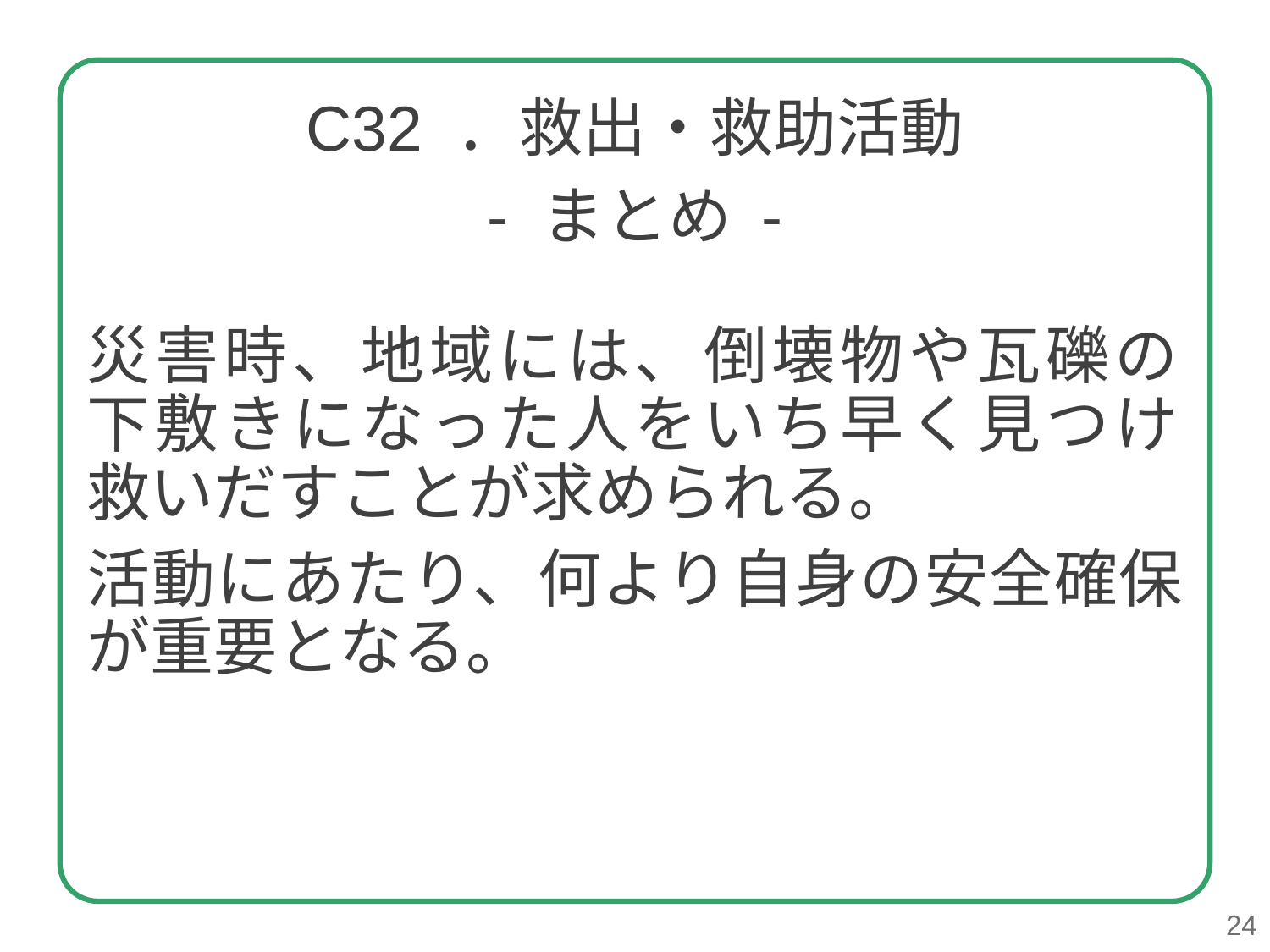

C32 ．救出・救助活動
災害時、地域には、倒壊物や瓦礫の
下敷きになった人をいち早く見つけ
救いだすことが求められる。
活動にあたり、何より自身の安全確保が重要となる。
24